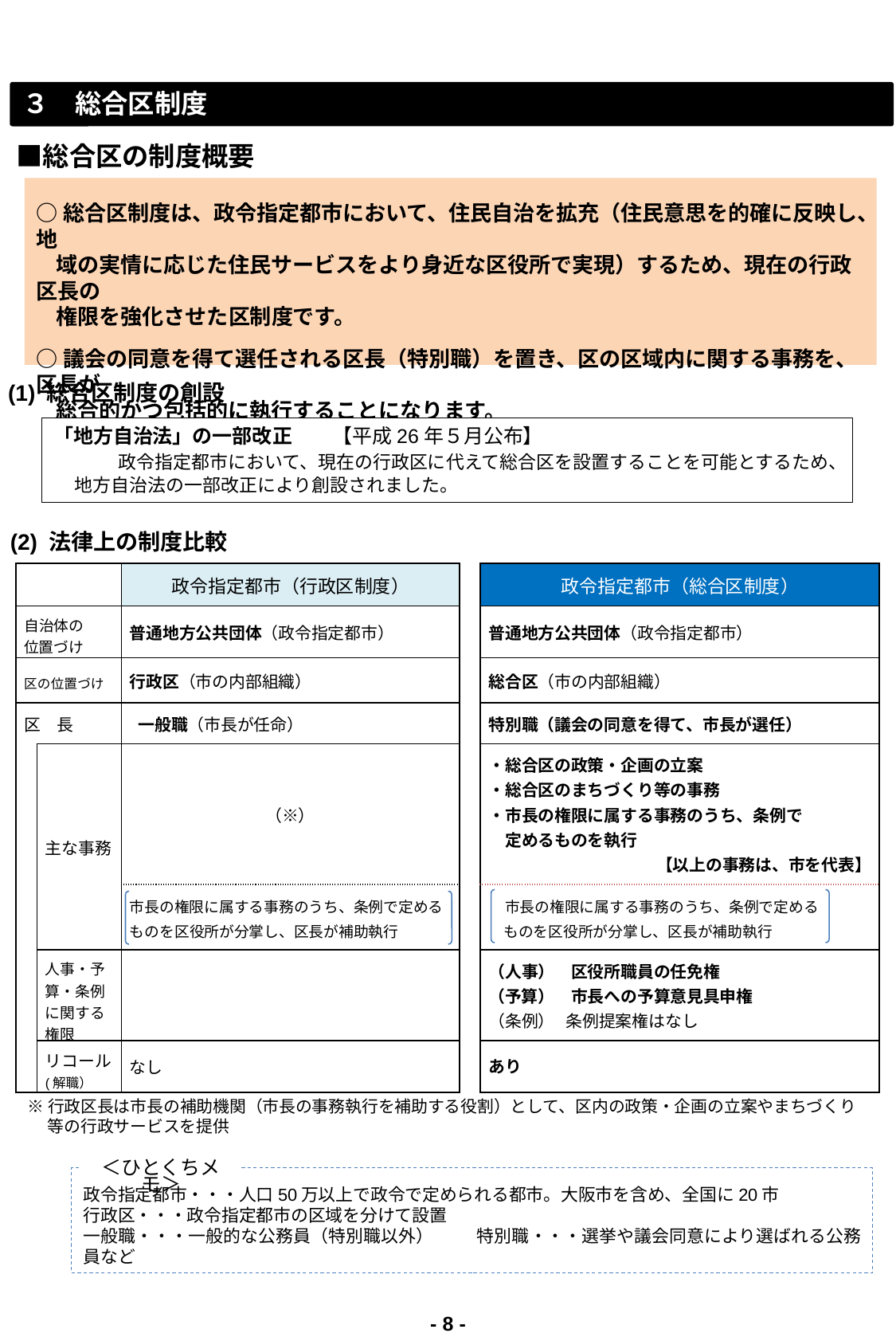

３　総合区制度
　■総合区の制度概要

○総合区制度は、政令指定都市において、住民自治を拡充（住民意思を的確に反映し、地
   域の実情に応じた住民サービスをより身近な区役所で実現）するため、現在の行政区長の
   権限を強化させた区制度です。

○議会の同意を得て選任される区長（特別職）を置き、区の区域内に関する事務を、区長が
   総合的かつ包括的に執行することになります。
(1) 総合区制度の創設
「地方自治法」の一部改正　　【平成26年５月公布】
　　　政令指定都市において、現在の行政区に代えて総合区を設置することを可能とするため、
    地方自治法の一部改正により創設されました。
(2) 法律上の制度比較

|  |  | 政令指定都市（行政区制度） |  | 政令指定都市（総合区制度） |
| --- | --- | --- | --- | --- |
| 自治体の 位置づけ |  | 普通地方公共団体（政令指定都市） |  | 普通地方公共団体（政令指定都市） |
| 区の位置づけ |  | 行政区（市の内部組織） |  | 総合区（市の内部組織） |
| 区　長 |  | 一般職（市長が任命） |  | 特別職（議会の同意を得て、市長が選任） |
|  | 主な事務 | （※） |  | ・総合区の政策・企画の立案　 ・総合区のまちづくり等の事務 ・市長の権限に属する事務のうち、条例で 　定めるものを執行 【以上の事務は、市を代表】 |
|  |  | 市長の権限に属する事務のうち、条例で定めるものを区役所が分掌し、区長が補助執行 |  | 市長の権限に属する事務のうち、条例で定める 　ものを区役所が分掌し、区長が補助執行 |
|  | 人事・予算・条例に関する権限 |  |  | （人事）　区役所職員の任免権 （予算）　市長への予算意見具申権 （条例） 条例提案権はなし |
|  | リコール(解職） | なし |  | あり |
※行政区長は市長の補助機関（市長の事務執行を補助する役割）として、区内の政策・企画の立案やまちづくり
　 等の行政サービスを提供
＜ひとくちメモ＞

政令指定都市・・・人口50万以上で政令で定められる都市。大阪市を含め、全国に20市
行政区・・・政令指定都市の区域を分けて設置
一般職・・・一般的な公務員（特別職以外）           特別職・・・選挙や議会同意により選ばれる公務員など
- 8 -